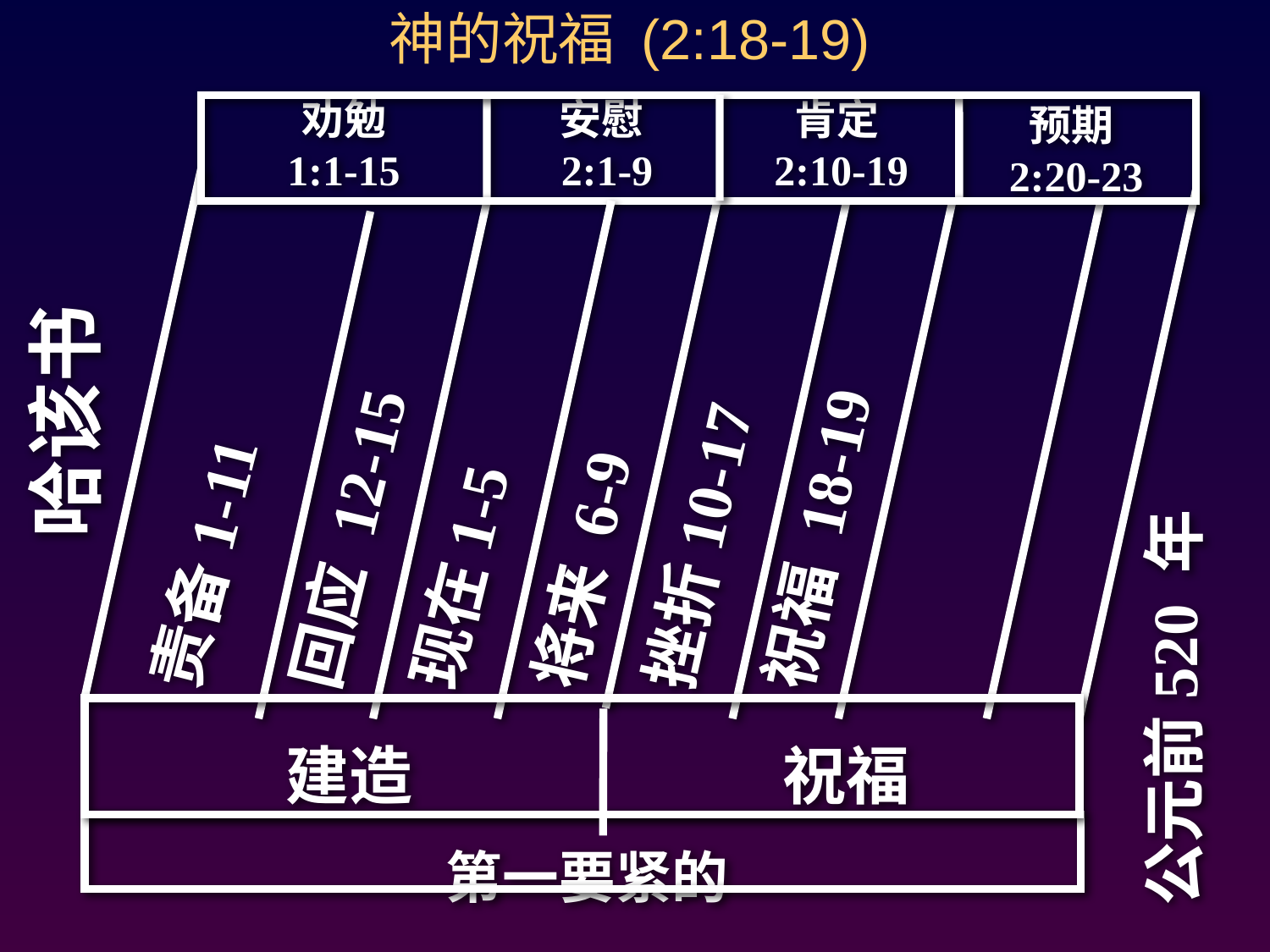

神的祝福 (2:18-19)
劝勉
1:1-15
安慰
 2:1-9
肯定
2:10-19
预期
2:20-23

哈该书
现在1-5
将来 6-9
回应 12-15
祝福 18-19
挫折10-17
责备1-11
公元前520 年

建造
祝福

第一要紧的